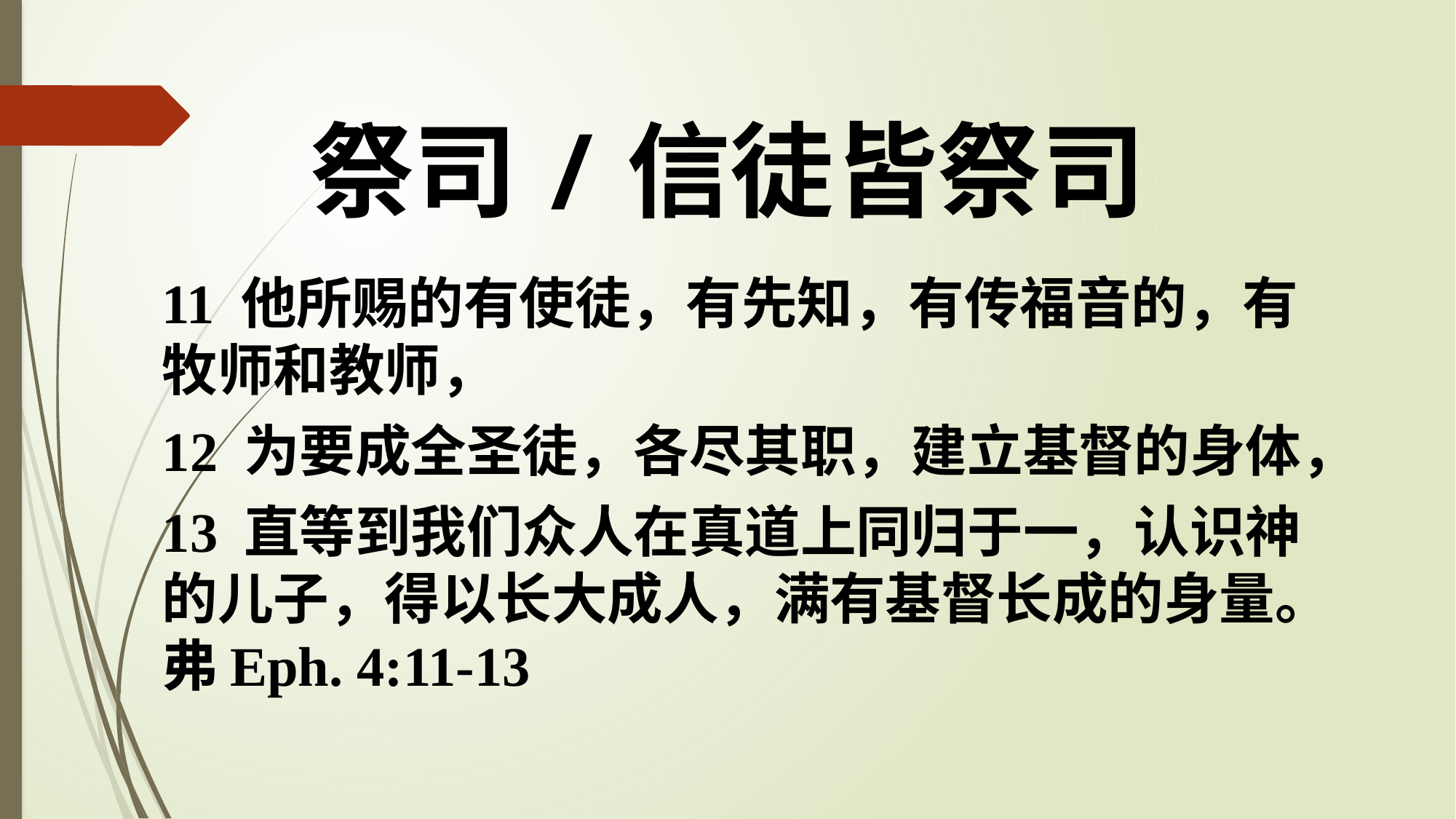

祭司/信徒皆祭司
11 他所赐的有使徒，有先知，有传福音的，有牧师和教师，
12 为要成全圣徒，各尽其职，建立基督的身体，
13 直等到我们众人在真道上同归于一，认识神的儿子，得以长大成人，满有基督长成的身量。弗Eph. 4:11-13